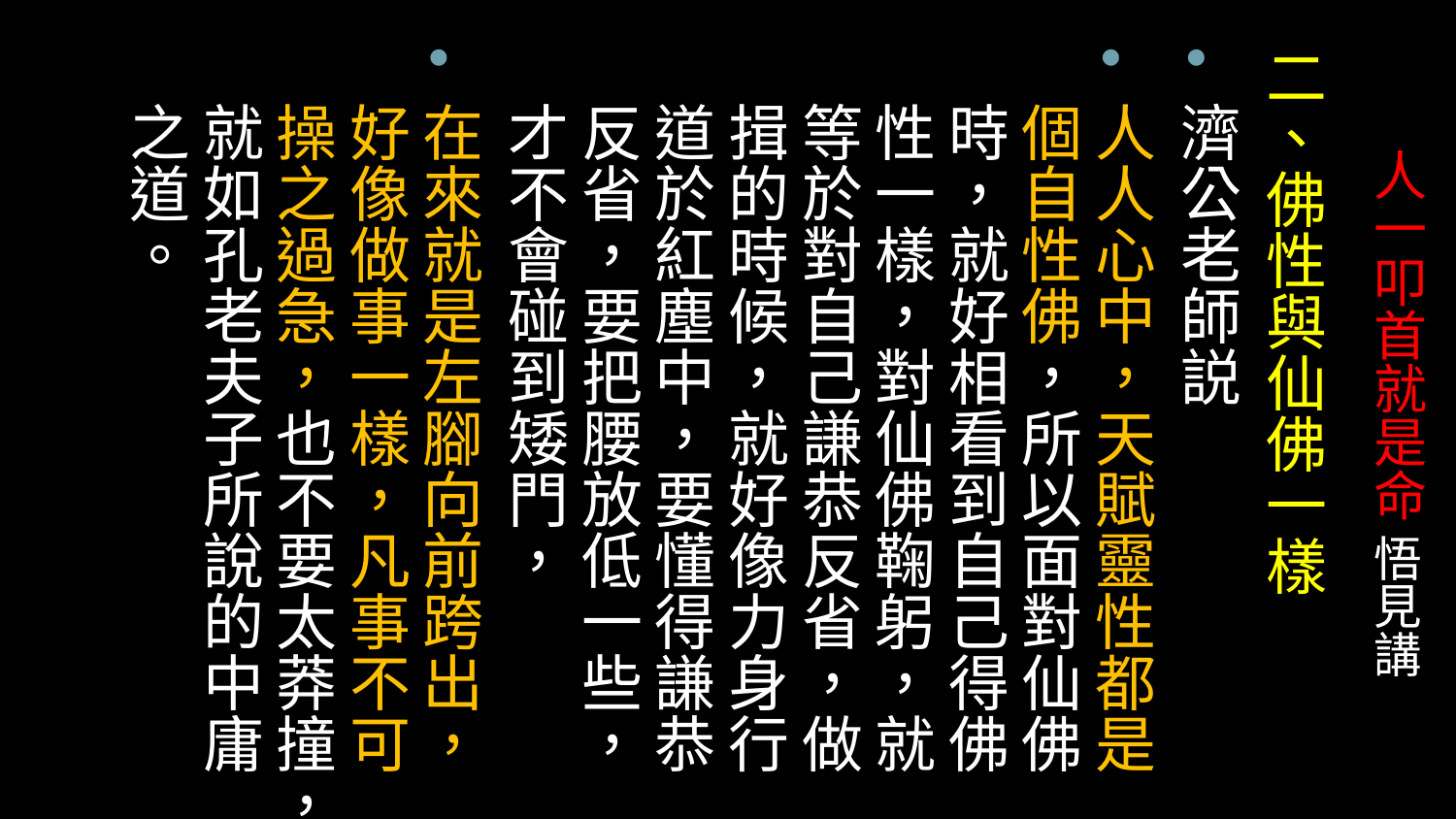

二、佛性與仙佛一樣
濟公老師説
人人心中，天賦靈性都是個自性佛，所以面對仙佛時，就好相看到自己得佛性一樣，對仙佛鞠躬，就等於對自己謙恭反省，做揖的時候，就好像力身行道於紅塵中，要懂得謙恭反省，要把腰放低一些，才不會碰到矮門，
在來就是左腳向前跨出，好像做事一樣，凡事不可操之過急，也不要太莽撞，就如孔老夫子所說的中庸之道。

# 人一叩首就是命 悟見講